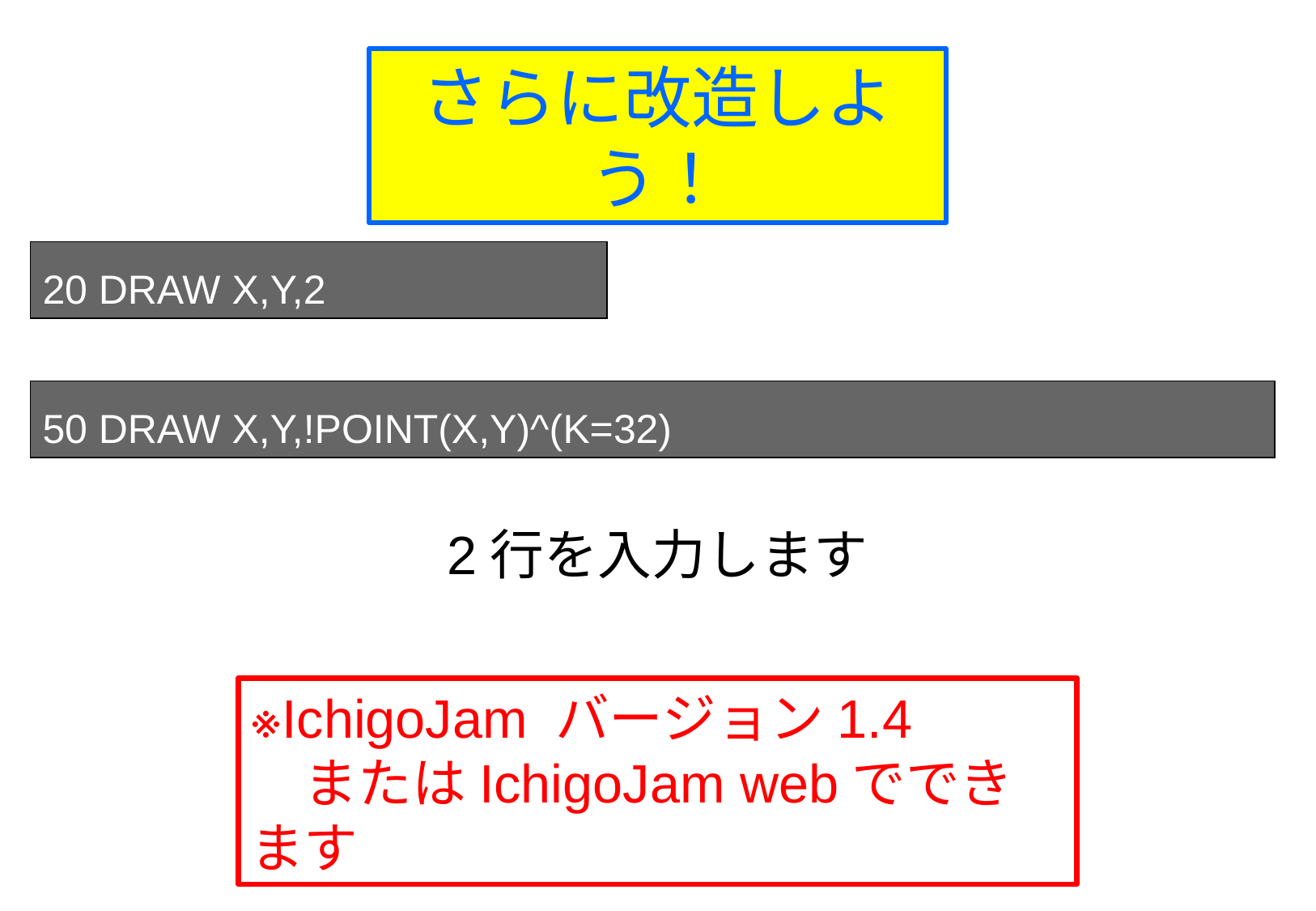

さらに改造しよう！
20 DRAW X,Y,2
50 DRAW X,Y,!POINT(X,Y)^(K=32)
2行を入力します
※IchigoJam バージョン1.4
　またはIchigoJam webでできます